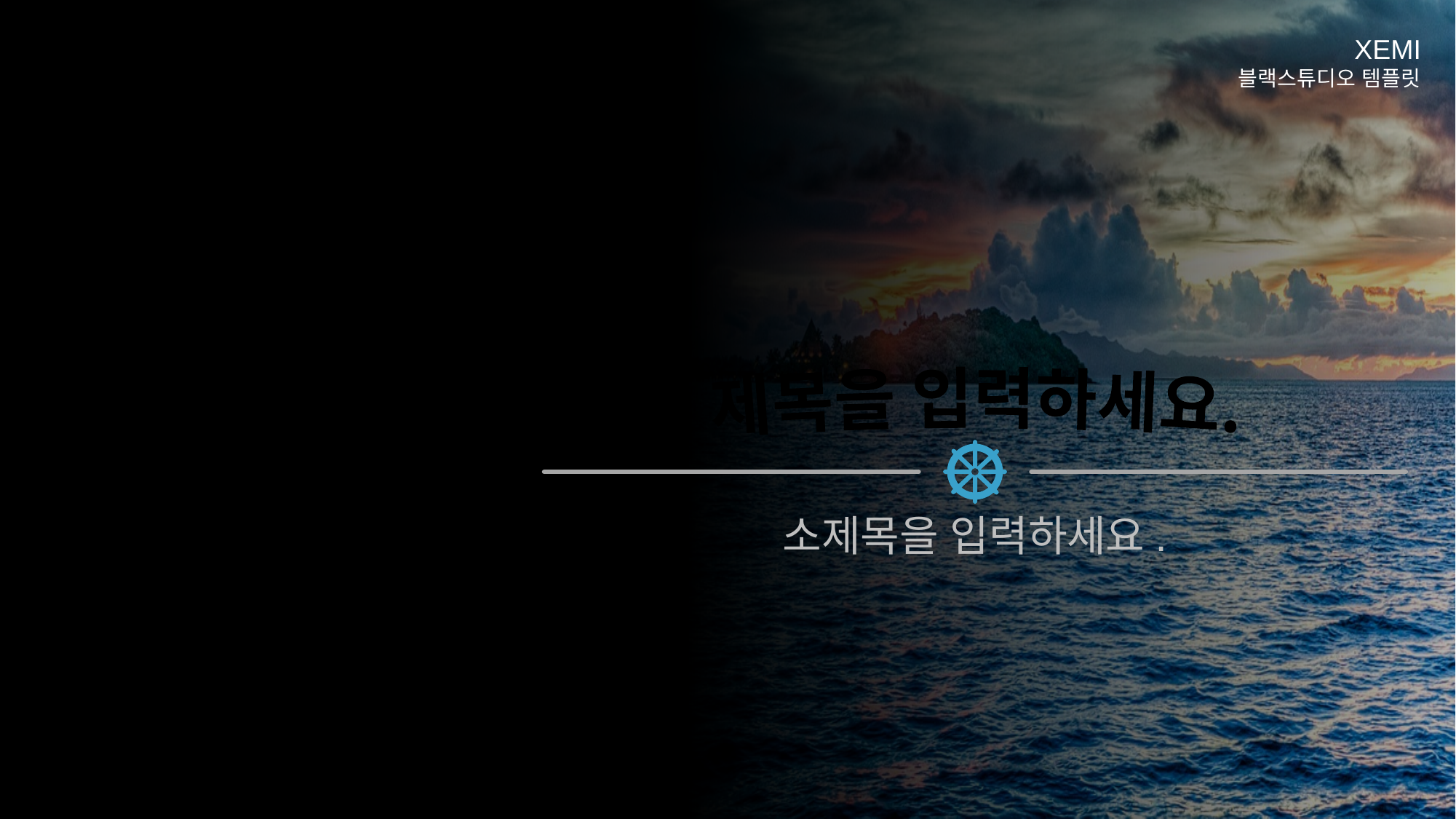

XEMI
블랙스튜디오 템플릿
제목을 입력하세요.

소제목을 입력하세요.